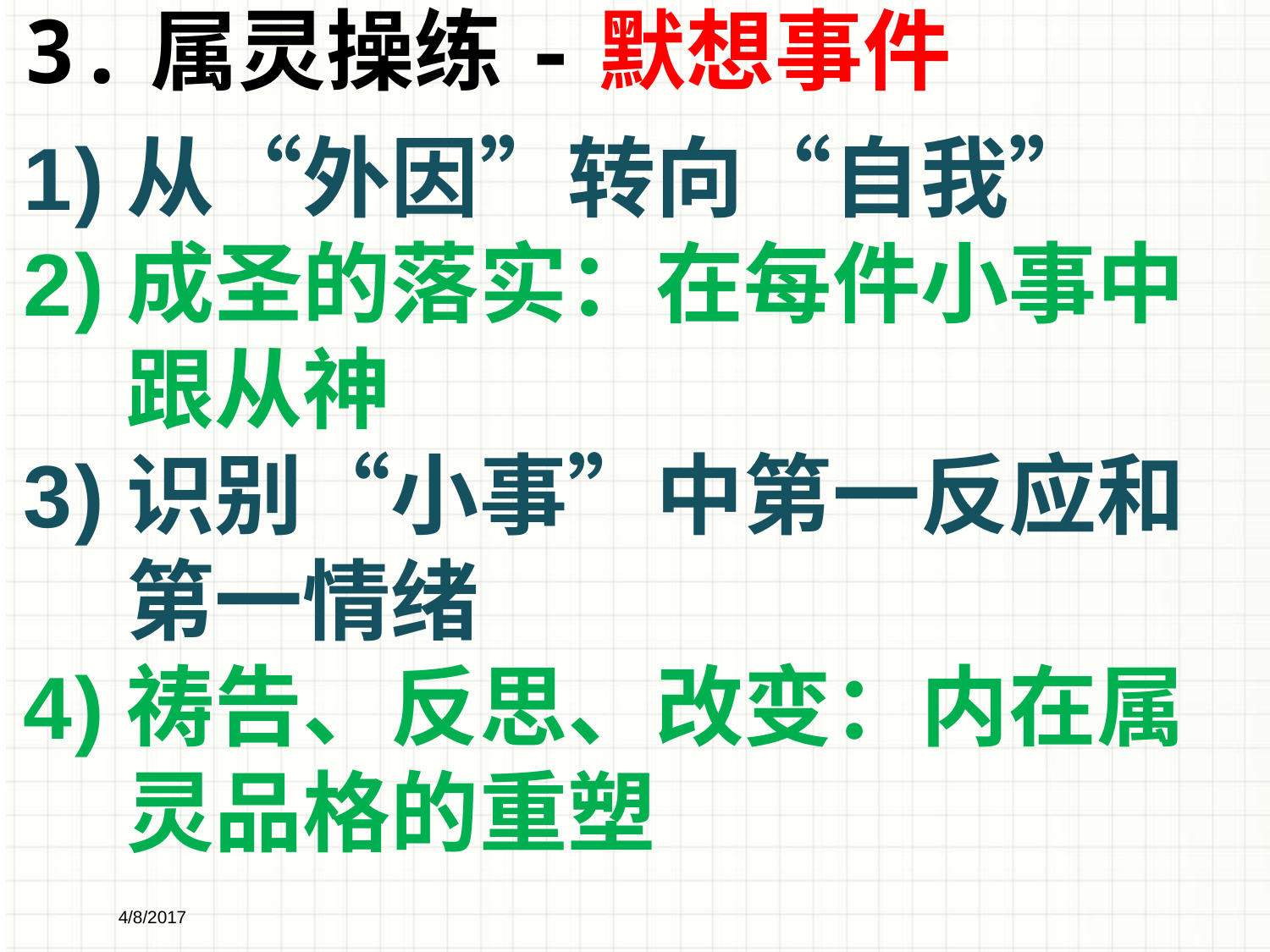

3.属灵操练-默想事件
从“外因”转向“自我”
成圣的落实：在每件小事中跟从神
识别“小事”中第一反应和第一情绪
祷告、反思、改变：内在属灵品格的重塑

4/8/2017